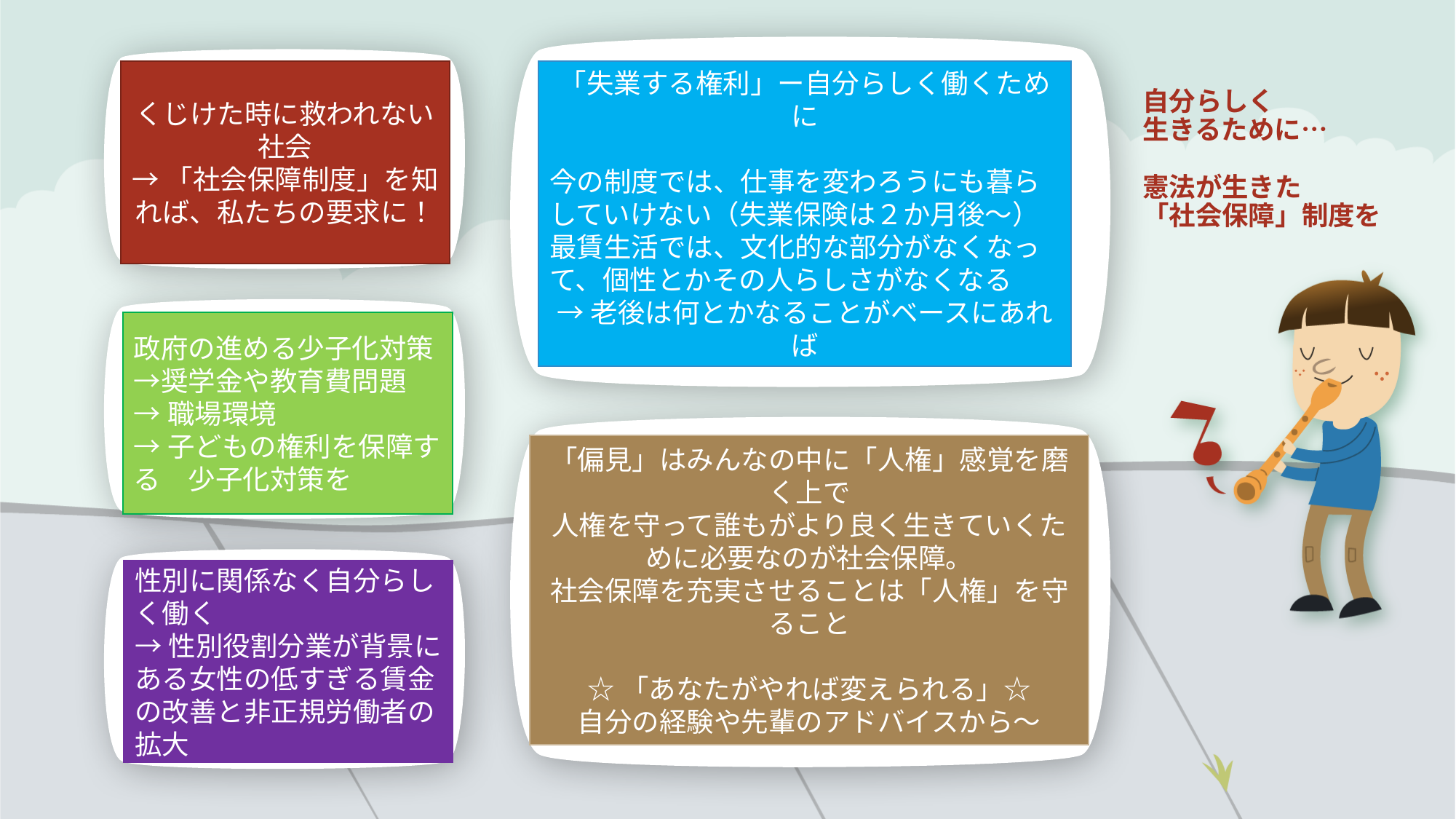

くじけた時に救われない
社会
→「社会保障制度」を知れば、私たちの要求に！
「失業する権利」ー自分らしく働くために

今の制度では、仕事を変わろうにも暮らしていけない（失業保険は２か月後～）
最賃生活では、文化的な部分がなくなって、個性とかその人らしさがなくなる
→老後は何とかなることがベースにあれば
# 自分らしく 生きるために… 憲法が生きた 「社会保障」制度を
政府の進める少子化対策→奨学金や教育費問題
→職場環境
→子どもの権利を保障する　少子化対策を
「偏見」はみんなの中に「人権」感覚を磨く上で
人権を守って誰もがより良く生きていくために必要なのが社会保障。
社会保障を充実させることは「人権」を守ること

☆「あなたがやれば変えられる」☆
自分の経験や先輩のアドバイスから～
性別に関係なく自分らしく働く
→性別役割分業が背景にある女性の低すぎる賃金の改善と非正規労働者の拡大